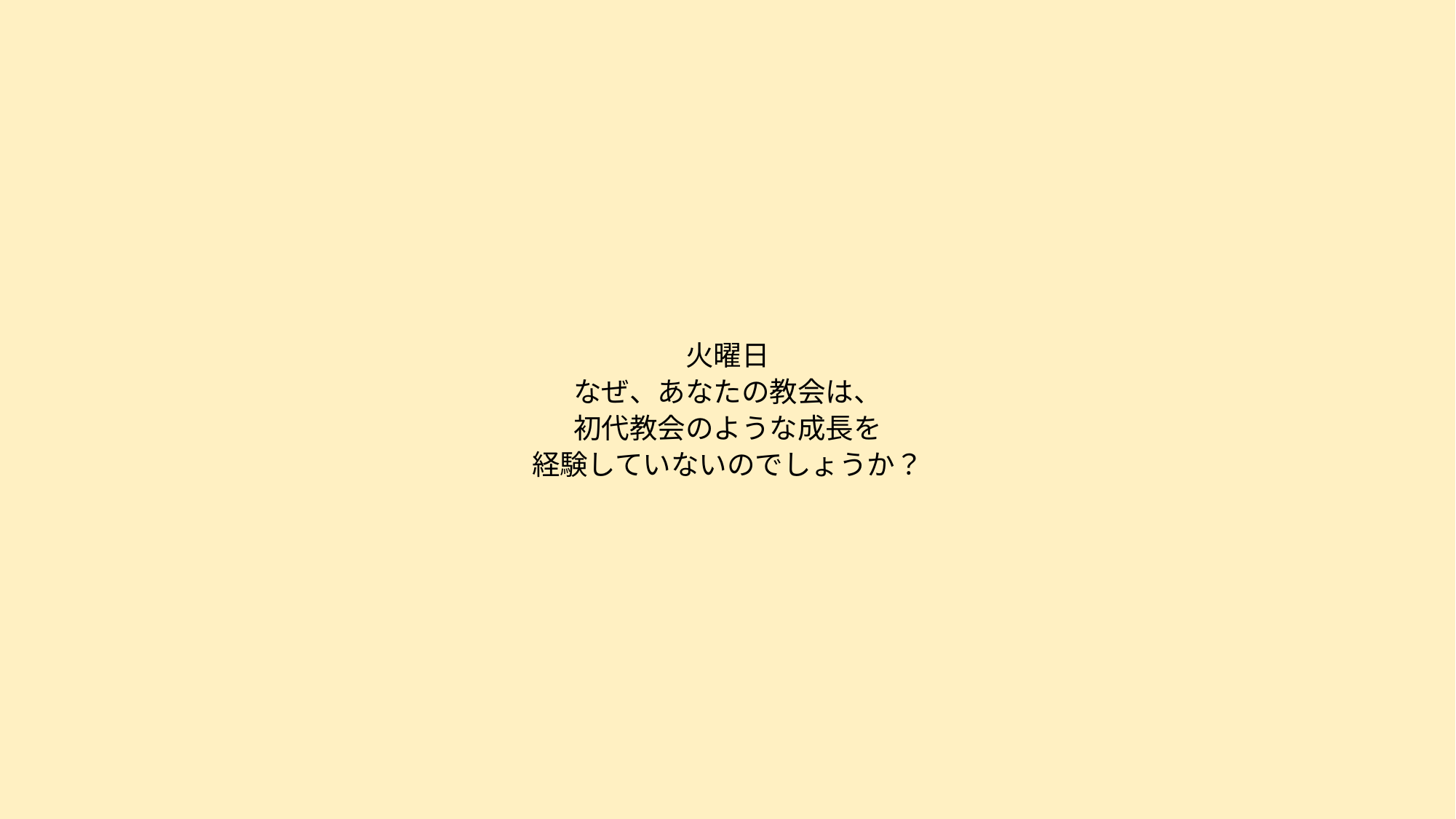

# 火曜日 なぜ、あなたの教会は、 初代教会のような成長を 経験していないのでしょうか？